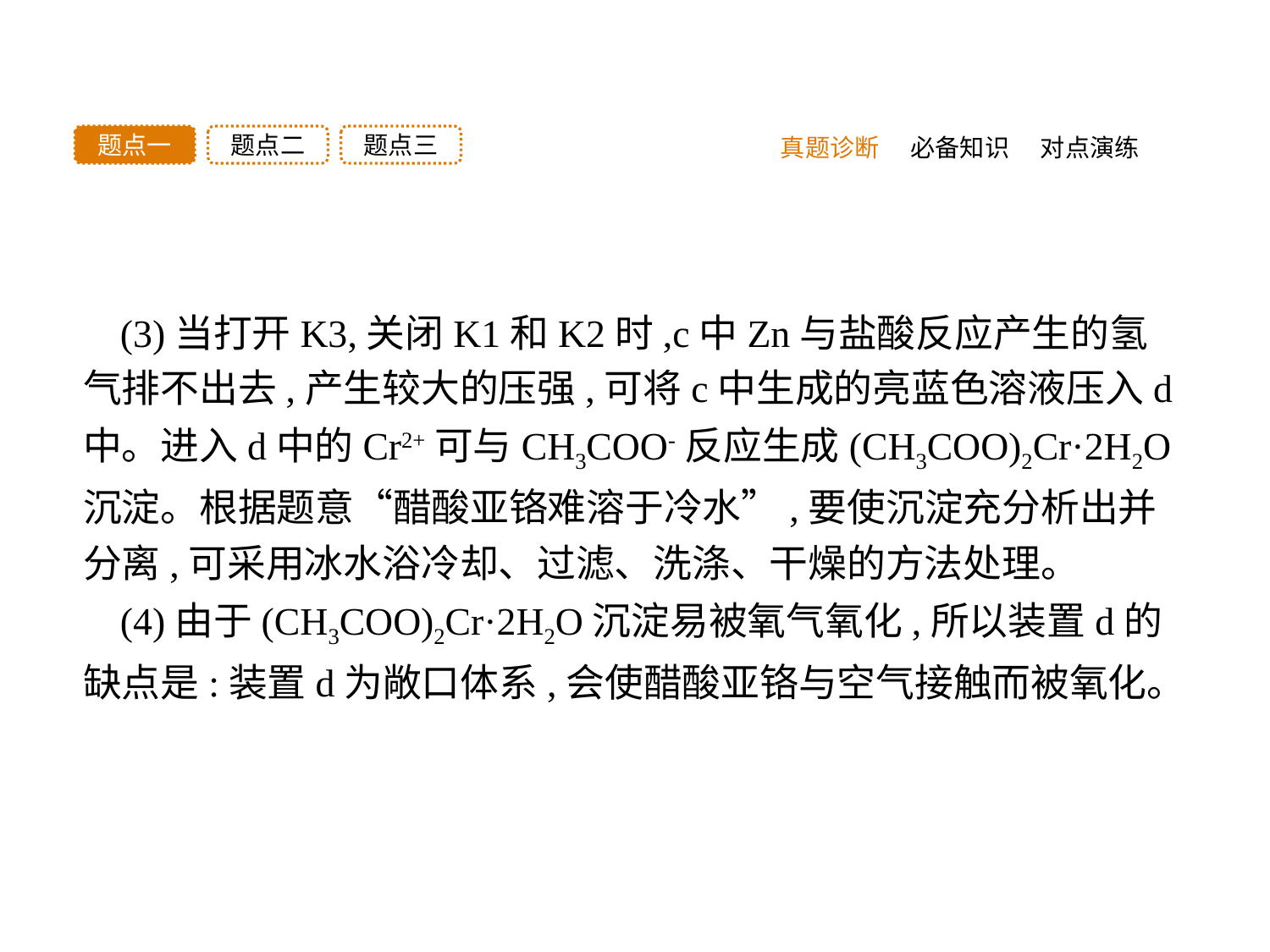

题点三
题点二
题点一
真题诊断
必备知识
对点演练
(3)当打开K3,关闭K1和K2时,c中Zn与盐酸反应产生的氢气排不出去,产生较大的压强,可将c中生成的亮蓝色溶液压入d中。进入d中的Cr2+可与CH3COO-反应生成(CH3COO)2Cr·2H2O沉淀。根据题意“醋酸亚铬难溶于冷水”,要使沉淀充分析出并分离,可采用冰水浴冷却、过滤、洗涤、干燥的方法处理。
(4)由于(CH3COO)2Cr·2H2O沉淀易被氧气氧化,所以装置d的缺点是:装置d为敞口体系,会使醋酸亚铬与空气接触而被氧化。